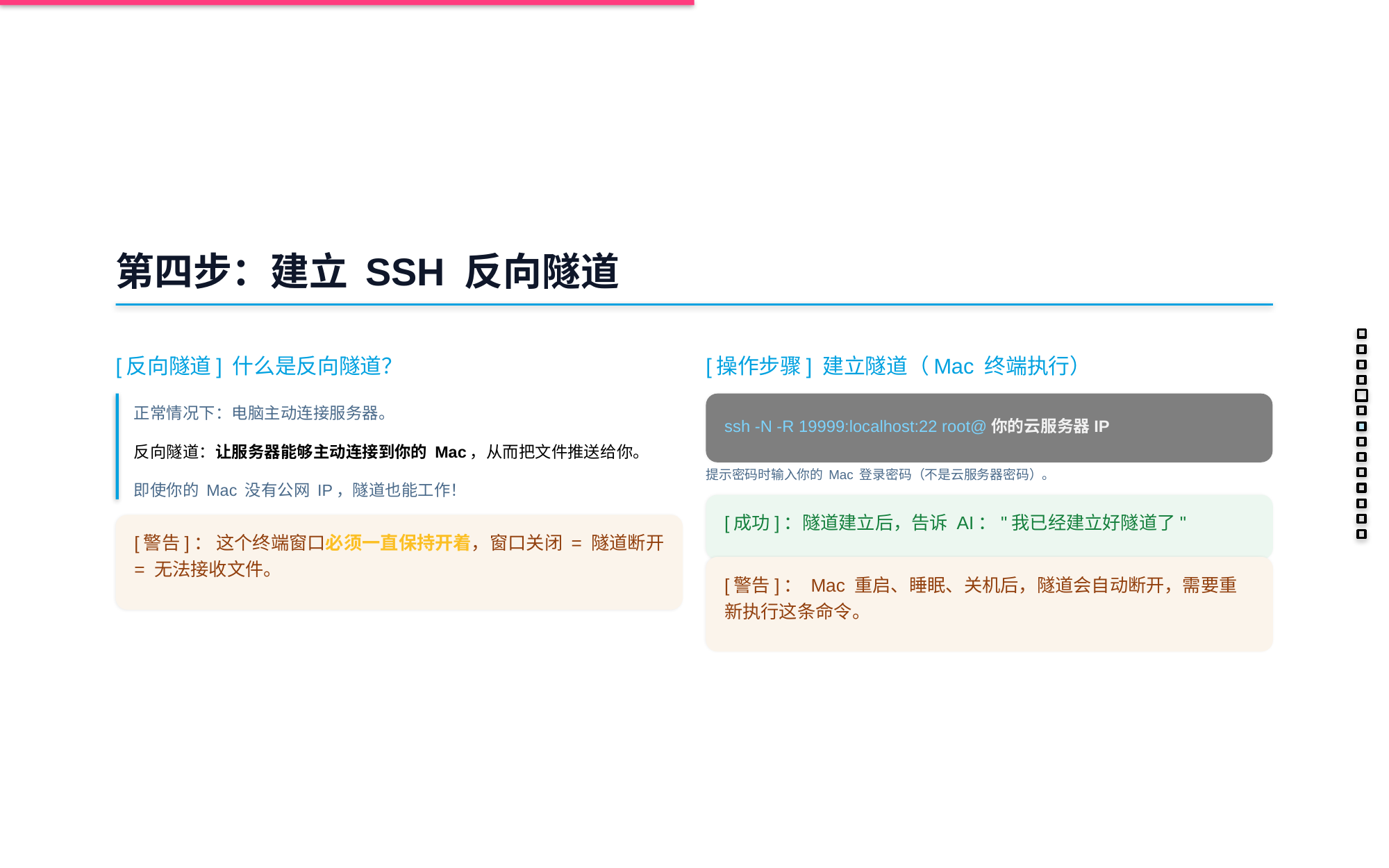

第四步：建立 SSH 反向隧道

[反向隧道] 什么是反向隧道？
[操作步骤] 建立隧道（Mac 终端执行）

正常情况下：电脑主动连接服务器。
ssh -N -R 19999:localhost:22 root@你的云服务器IP

反向隧道：让服务器能够主动连接到你的 Mac，从而把文件推送给你。

提示密码时输入你的 Mac 登录密码（不是云服务器密码）。

即使你的 Mac 没有公网 IP，隧道也能工作！

[成功]：隧道建立后，告诉 AI："我已经建立好隧道了"

[警告]： 这个终端窗口必须一直保持开着，窗口关闭 = 隧道断开 = 无法接收文件。

[警告]： Mac 重启、睡眠、关机后，隧道会自动断开，需要重新执行这条命令。